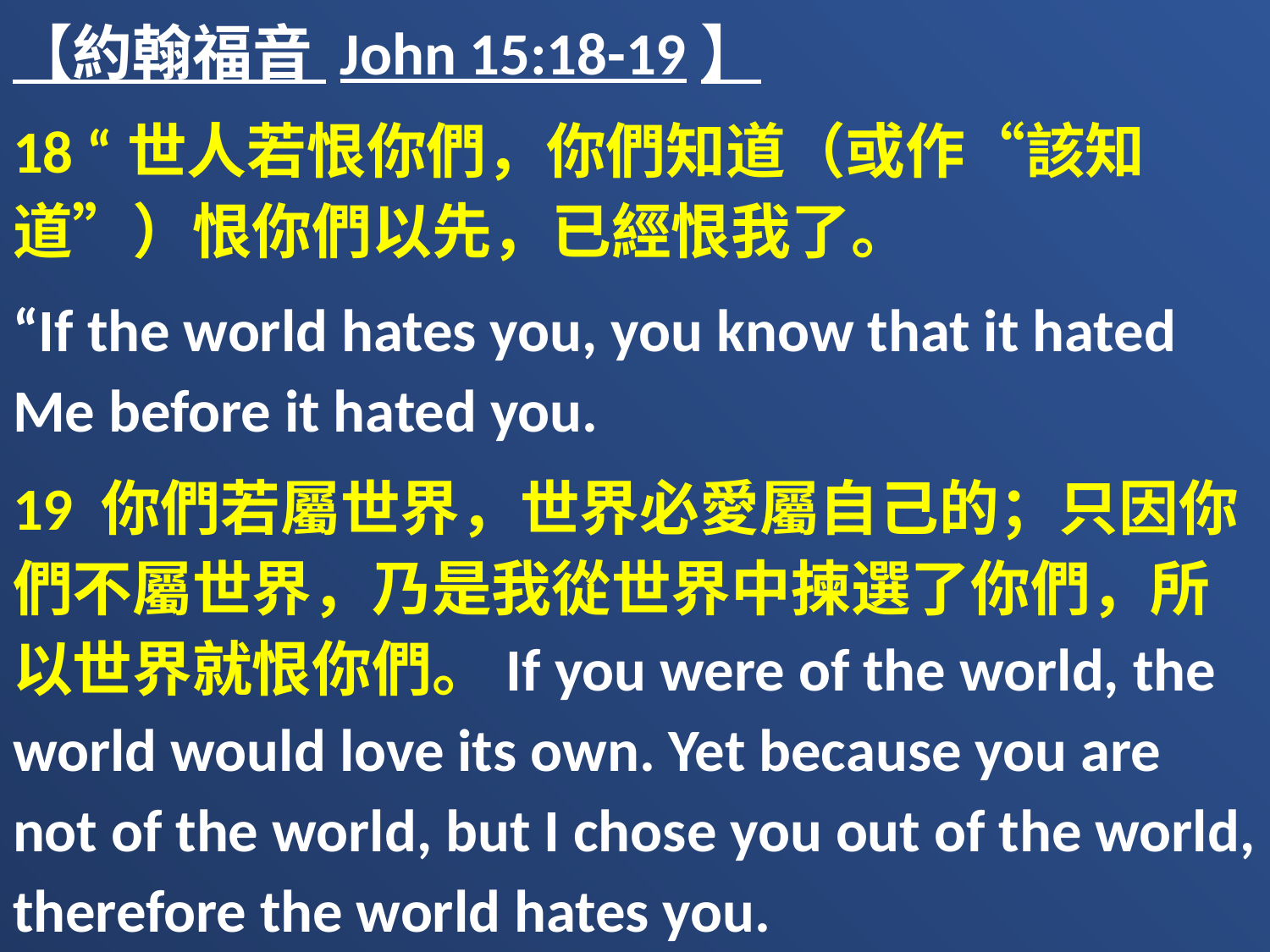

【約翰福音 John 15:18-19】
18 “世人若恨你們，你們知道（或作“該知道”）恨你們以先，已經恨我了。
“If the world hates you, you know that it hated Me before it hated you.
19 你們若屬世界，世界必愛屬自己的；只因你們不屬世界，乃是我從世界中揀選了你們，所以世界就恨你們。If you were of the world, the world would love its own. Yet because you are not of the world, but I chose you out of the world, therefore the world hates you.